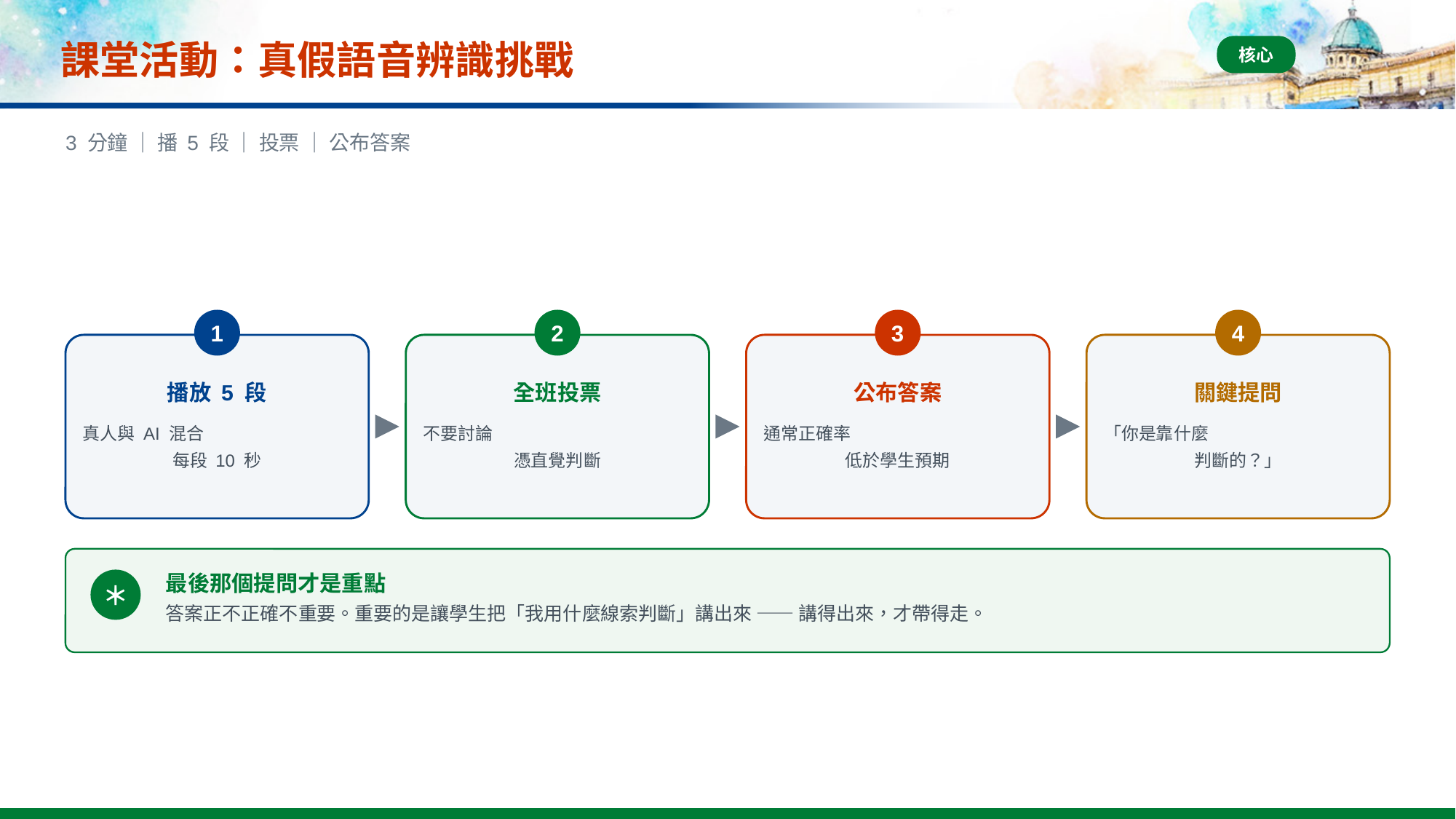

# 課堂活動：真假語音辨識挑戰
核心
3 分鐘 ｜ 播 5 段 ｜ 投票 ｜ 公布答案
1
2
3
4

播放 5 段
全班投票
公布答案
關鍵提問

真人與 AI 混合
每段 10 秒
不要討論
憑直覺判斷
通常正確率
低於學生預期
「你是靠什麼
判斷的？」

最後那個提問才是重點
＊
答案正不正確不重要。重要的是讓學生把「我用什麼線索判斷」講出來 —— 講得出來，才帶得走。